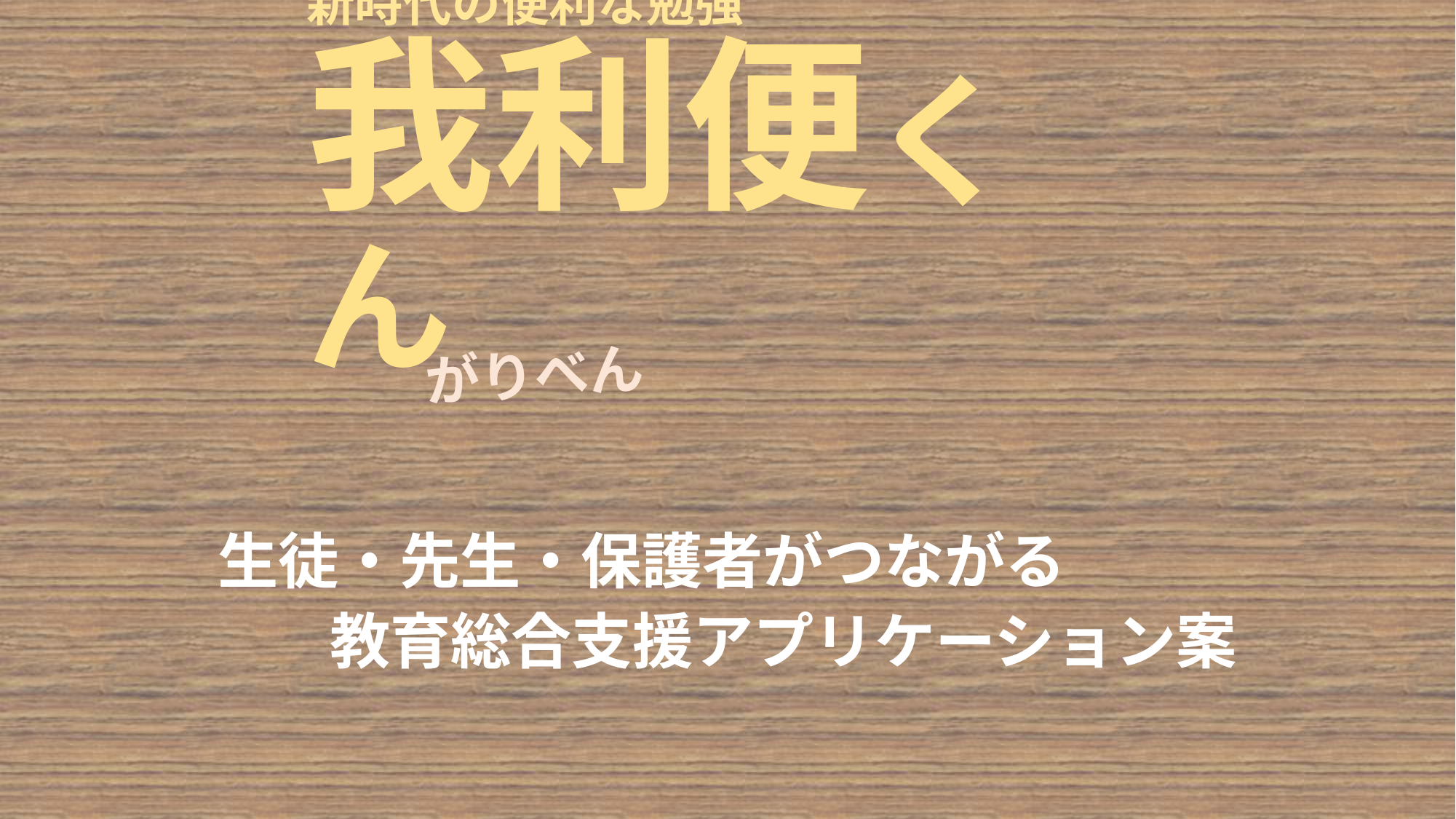

# 新時代の便利な勉強 我利便くん
がりべん
生徒・先生・保護者がつながる
教育総合支援アプリケーション案